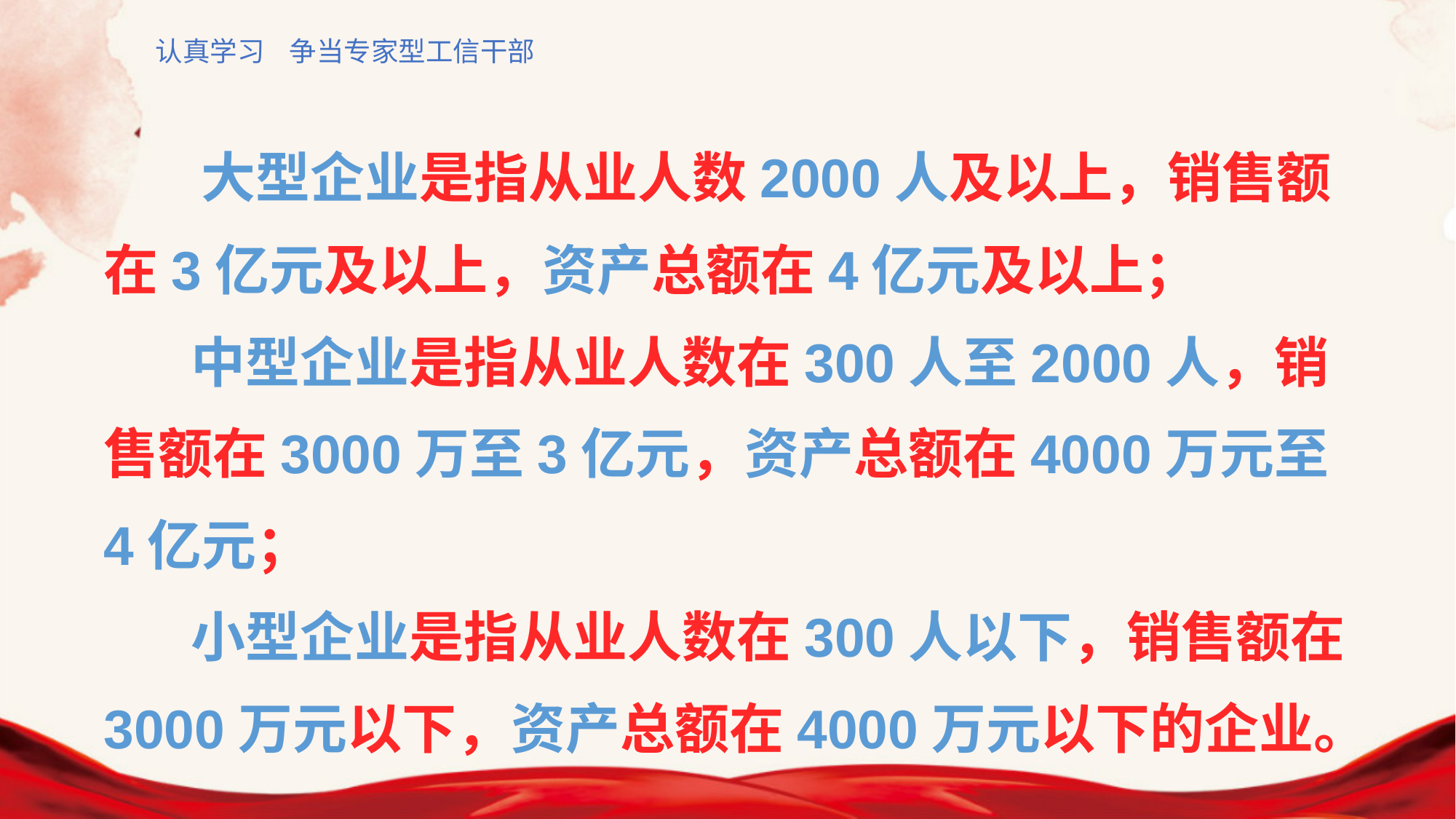

认真学习    争当专家型工信干部
      大型企业是指从业人数2000人及以上，销售额在3亿元及以上，资产总额在4亿元及以上；
      中型企业是指从业人数在300人至2000人，销售额在3000万至3亿元，资产总额在4000万元至4亿元；
      小型企业是指从业人数在300人以下，销售额在3000万元以下，资产总额在4000万元以下的企业。